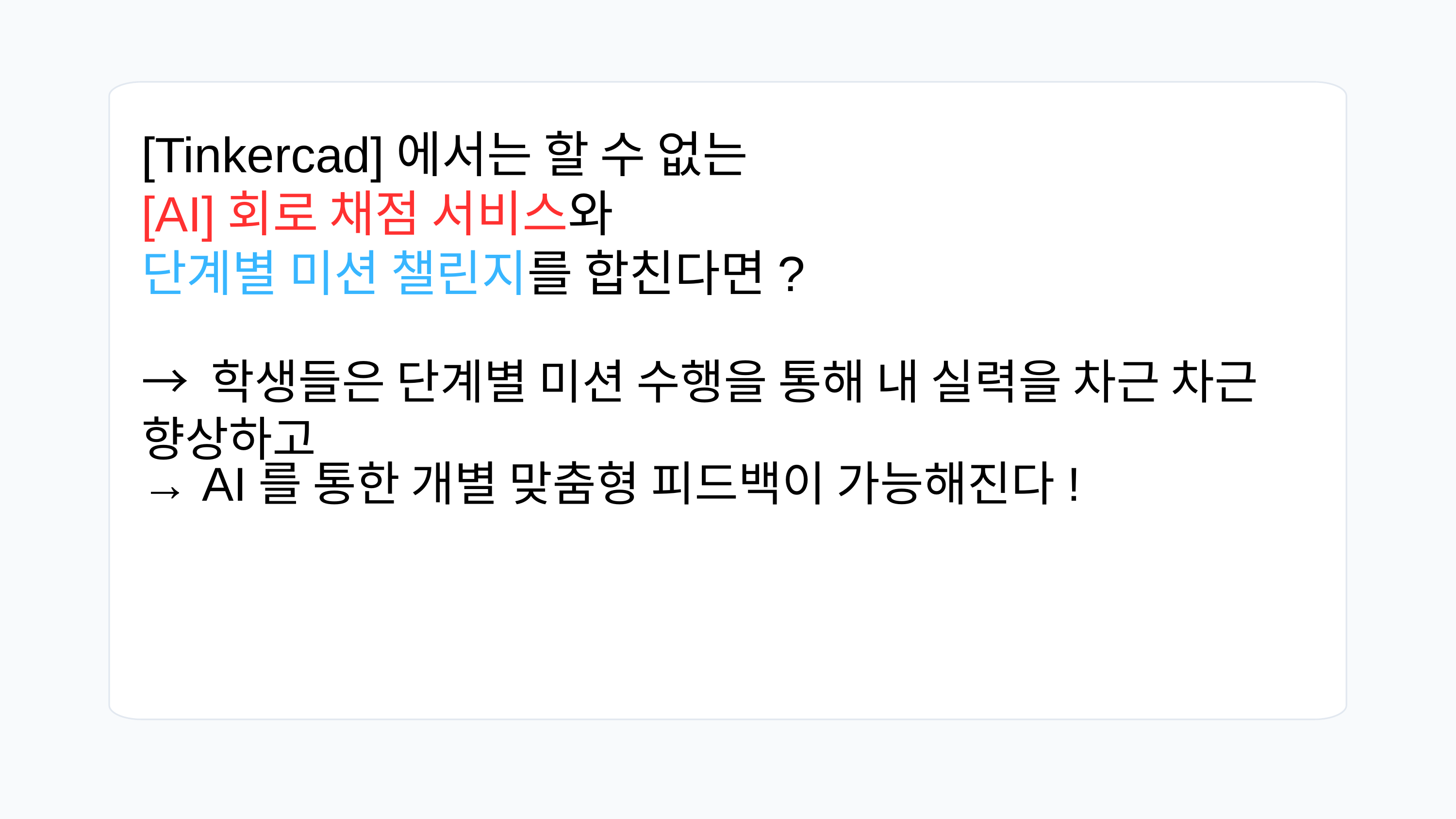

[Tinkercad]에서는 할 수 없는
[AI]회로 채점 서비스와
단계별 미션 챌린지를 합친다면?

→ 학생들은 단계별 미션 수행을 통해 내 실력을 차근 차근 향상하고

→ AI를 통한 개별 맞춤형 피드백이 가능해진다!